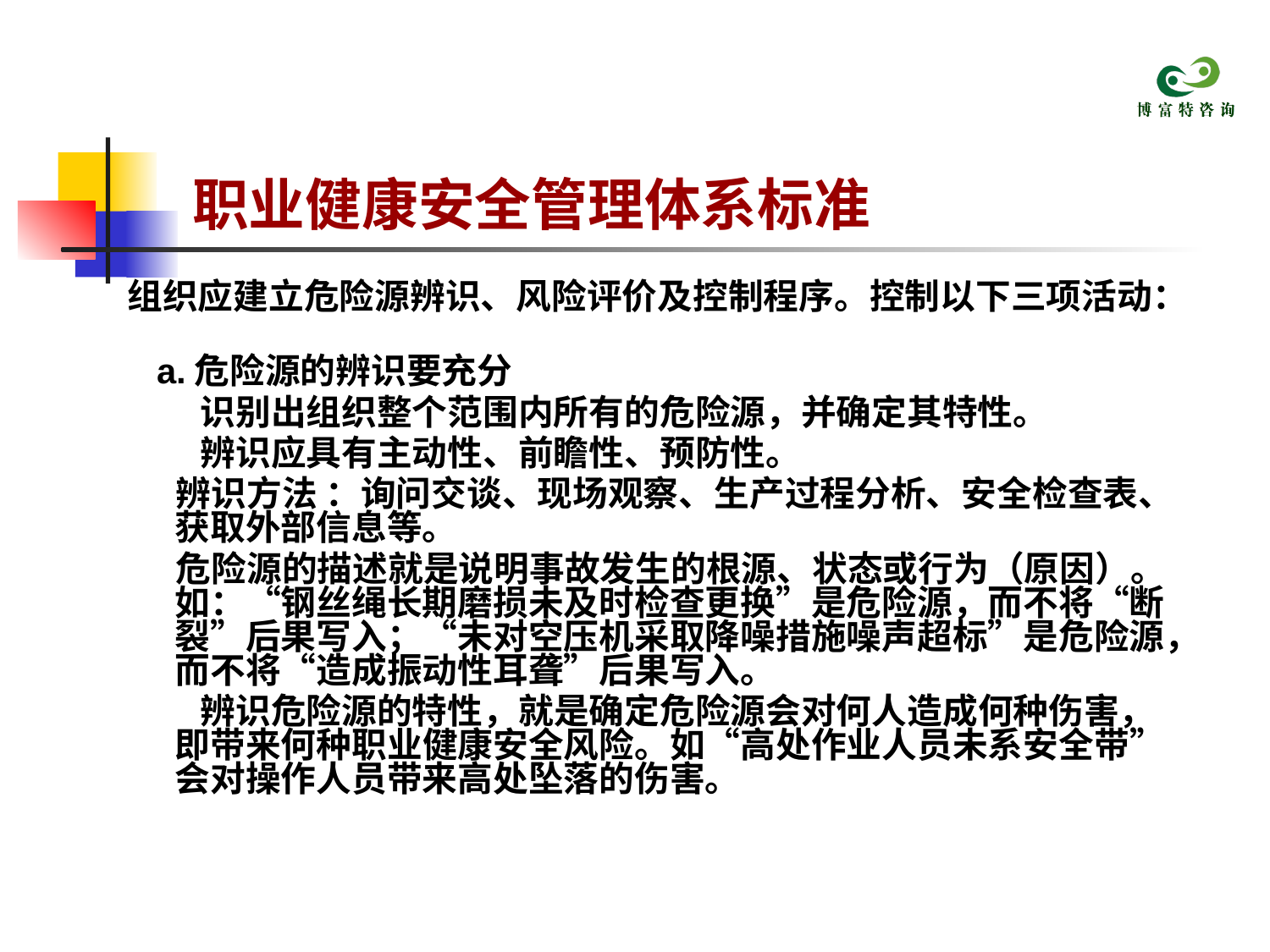

# 职业健康安全管理体系标准
组织应建立危险源辨识、风险评价及控制程序。控制以下三项活动：
   a.危险源的辨识要充分
        识别出组织整个范围内所有的危险源，并确定其特性。
        辨识应具有主动性、前瞻性、预防性。
     辨识方法 ：询问交谈、现场观察、生产过程分析、安全检查表、获取外部信息等。
     危险源的描述就是说明事故发生的根源、状态或行为（原因）。如：“钢丝绳长期磨损未及时检查更换”是危险源，而不将“断裂”后果写入；“未对空压机采取降噪措施噪声超标”是危险源，而不将“造成振动性耳聋”后果写入。
        辨识危险源的特性，就是确定危险源会对何人造成何种伤害，即带来何种职业健康安全风险。如“高处作业人员未系安全带”会对操作人员带来高处坠落的伤害。

30